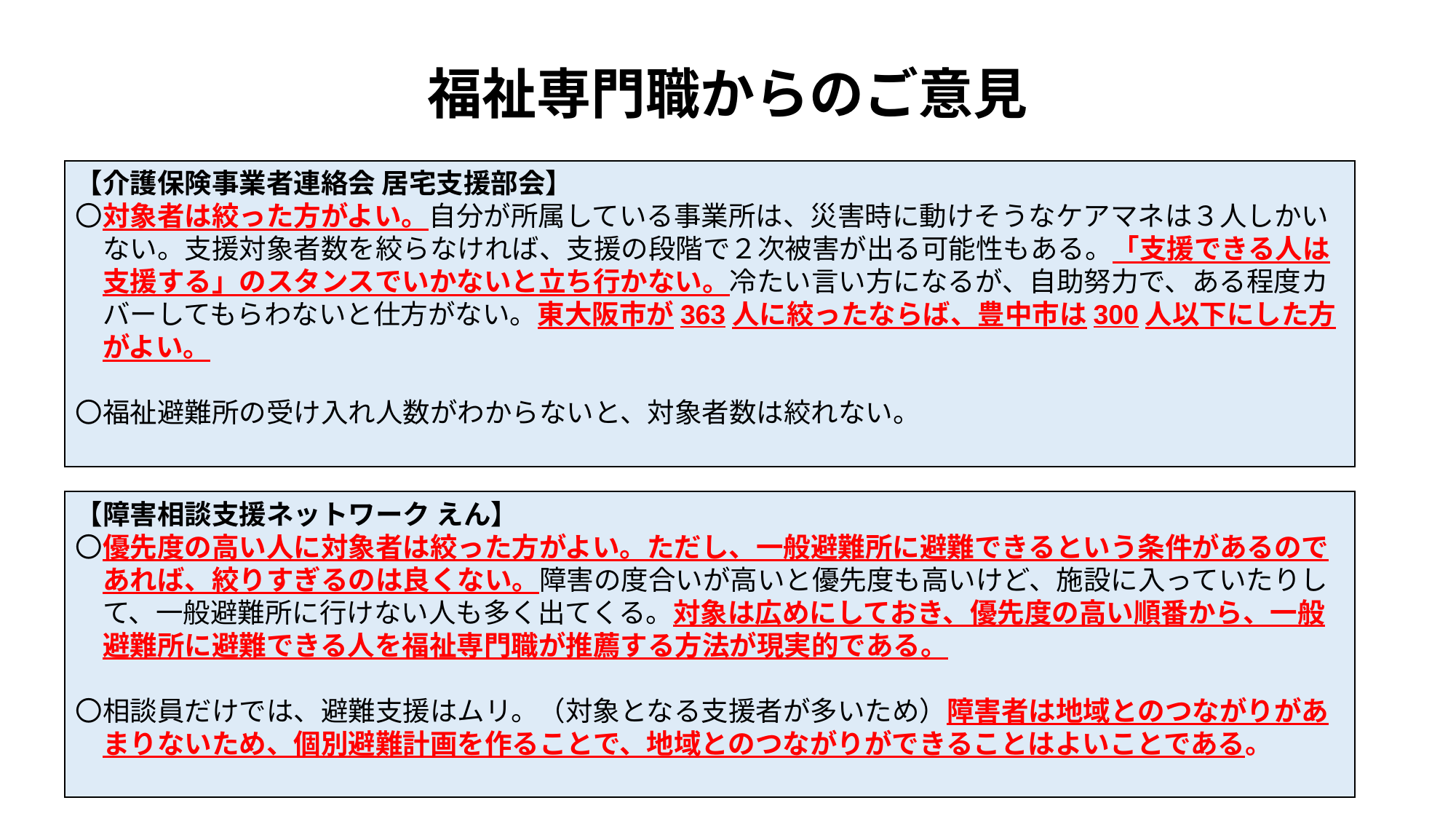

福祉専門職からのご意見
【介護保険事業者連絡会 居宅支援部会】
〇対象者は絞った方がよい。自分が所属している事業所は、災害時に動けそうなケアマネは３人しかい
　ない。支援対象者数を絞らなければ、支援の段階で２次被害が出る可能性もある。「支援できる人は
　支援する」のスタンスでいかないと立ち行かない。冷たい言い方になるが、自助努力で、ある程度カ
　バーしてもらわないと仕方がない。東大阪市が363人に絞ったならば、豊中市は300人以下にした方
　がよい。

〇福祉避難所の受け入れ人数がわからないと、対象者数は絞れない。

【障害相談支援ネットワーク えん】
〇優先度の高い人に対象者は絞った方がよい。ただし、一般避難所に避難できるという条件があるので
　あれば、絞りすぎるのは良くない。障害の度合いが高いと優先度も高いけど、施設に入っていたりし
　て、一般避難所に行けない人も多く出てくる。対象は広めにしておき、優先度の高い順番から、一般
　避難所に避難できる人を福祉専門職が推薦する方法が現実的である。

〇相談員だけでは、避難支援はムリ。（対象となる支援者が多いため）障害者は地域とのつながりがあ
　まりないため、個別避難計画を作ることで、地域とのつながりができることはよいことである。

12